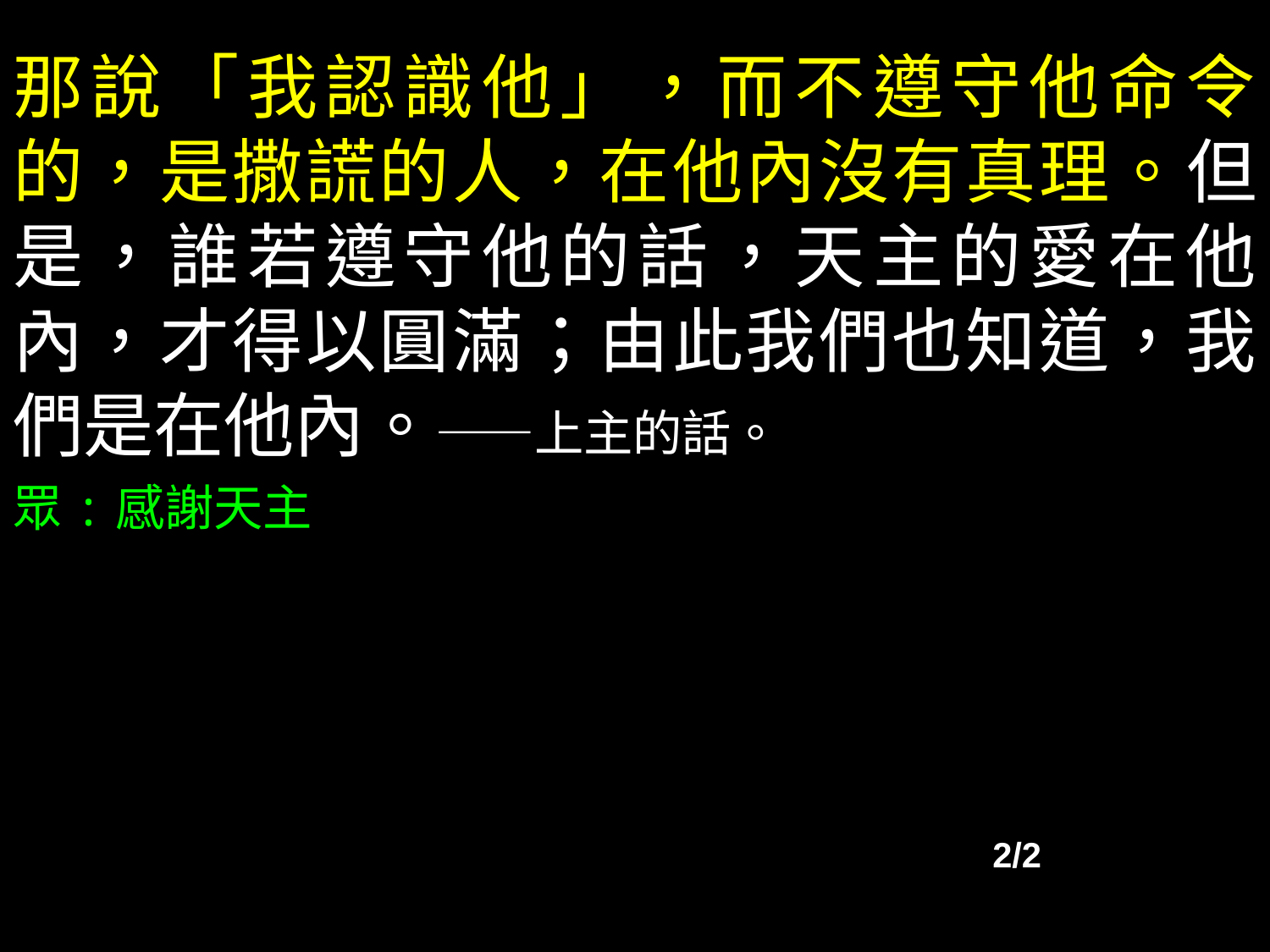

那說「我認識他」，而不遵守他命令的，是撒謊的人，在他內沒有真理。但是，誰若遵守他的話，天主的愛在他內，才得以圓滿；由此我們也知道，我們是在他內。——上主的話。
眾:感謝天主

2/2